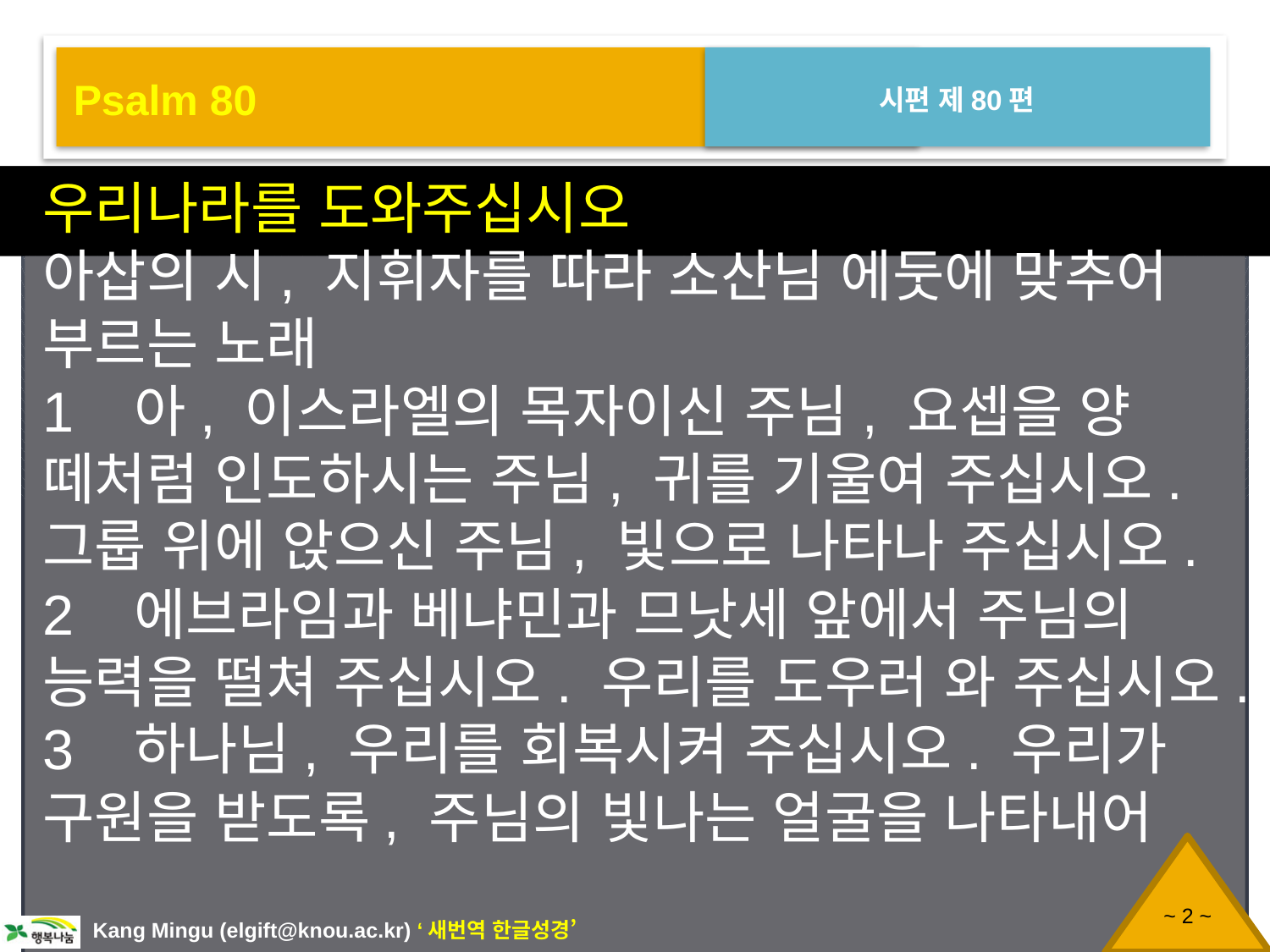

Psalm 80
시편 제80편
우리나라를 도와주십시오
아삽의 시, 지휘자를 따라 소산님 에둣에 맞추어 부르는 노래
1   아, 이스라엘의 목자이신 주님, 요셉을 양 떼처럼 인도하시는 주님, 귀를 기울여 주십시오. 그룹 위에 앉으신 주님, 빛으로 나타나 주십시오.
2   에브라임과 베냐민과 므낫세 앞에서 주님의 능력을 떨쳐 주십시오. 우리를 도우러 와 주십시오.
3   하나님, 우리를 회복시켜 주십시오. 우리가 구원을 받도록, 주님의 빛나는 얼굴을 나타내어